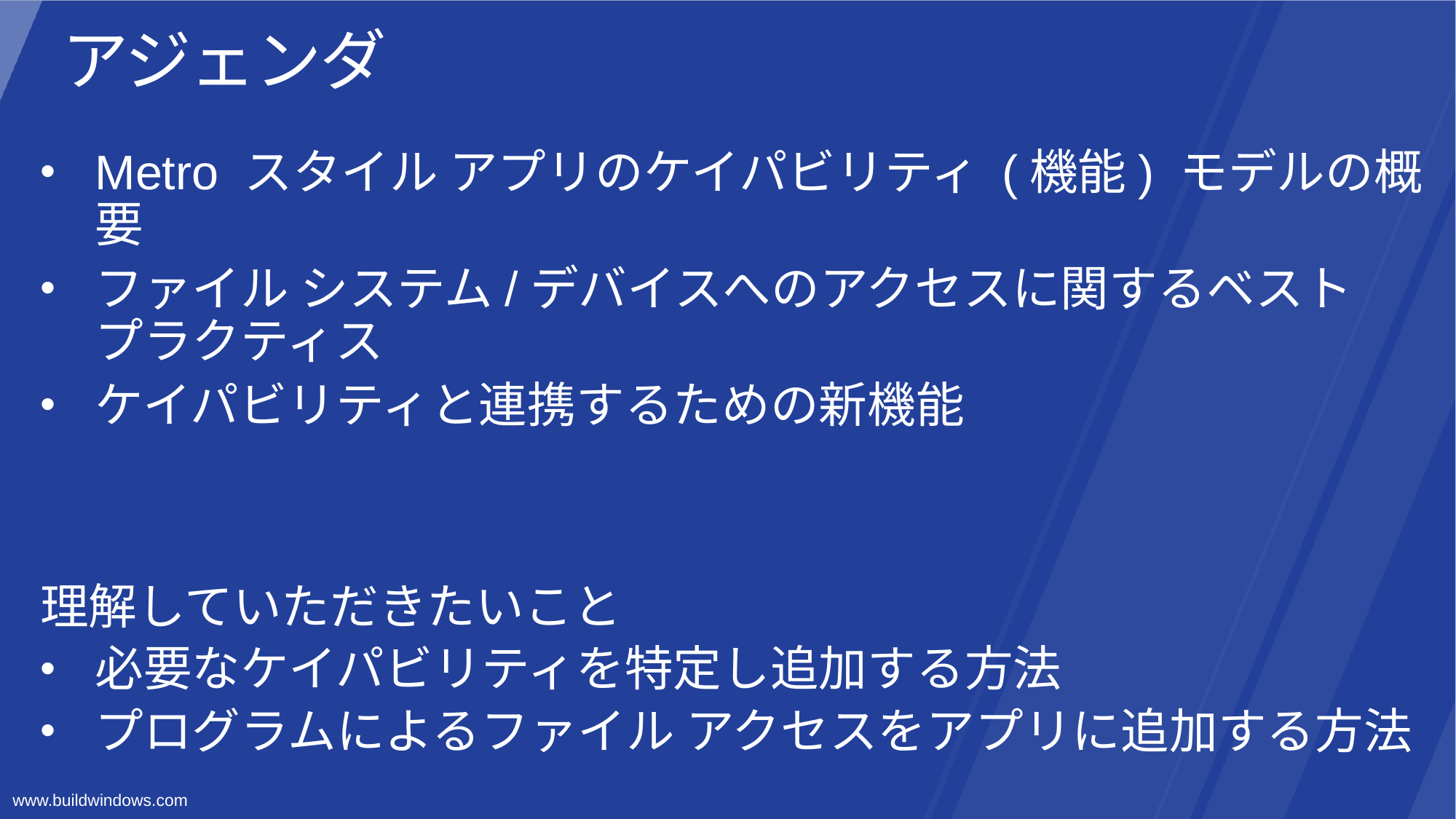

# アジェンダ
Metro スタイル アプリのケイパビリティ (機能) モデルの概要
ファイル システム/デバイスへのアクセスに関するベスト
プラクティス
ケイパビリティと連携するための新機能

理解していただきたいこと
必要なケイパビリティを特定し追加する方法
プログラムによるファイル アクセスをアプリに追加する方法